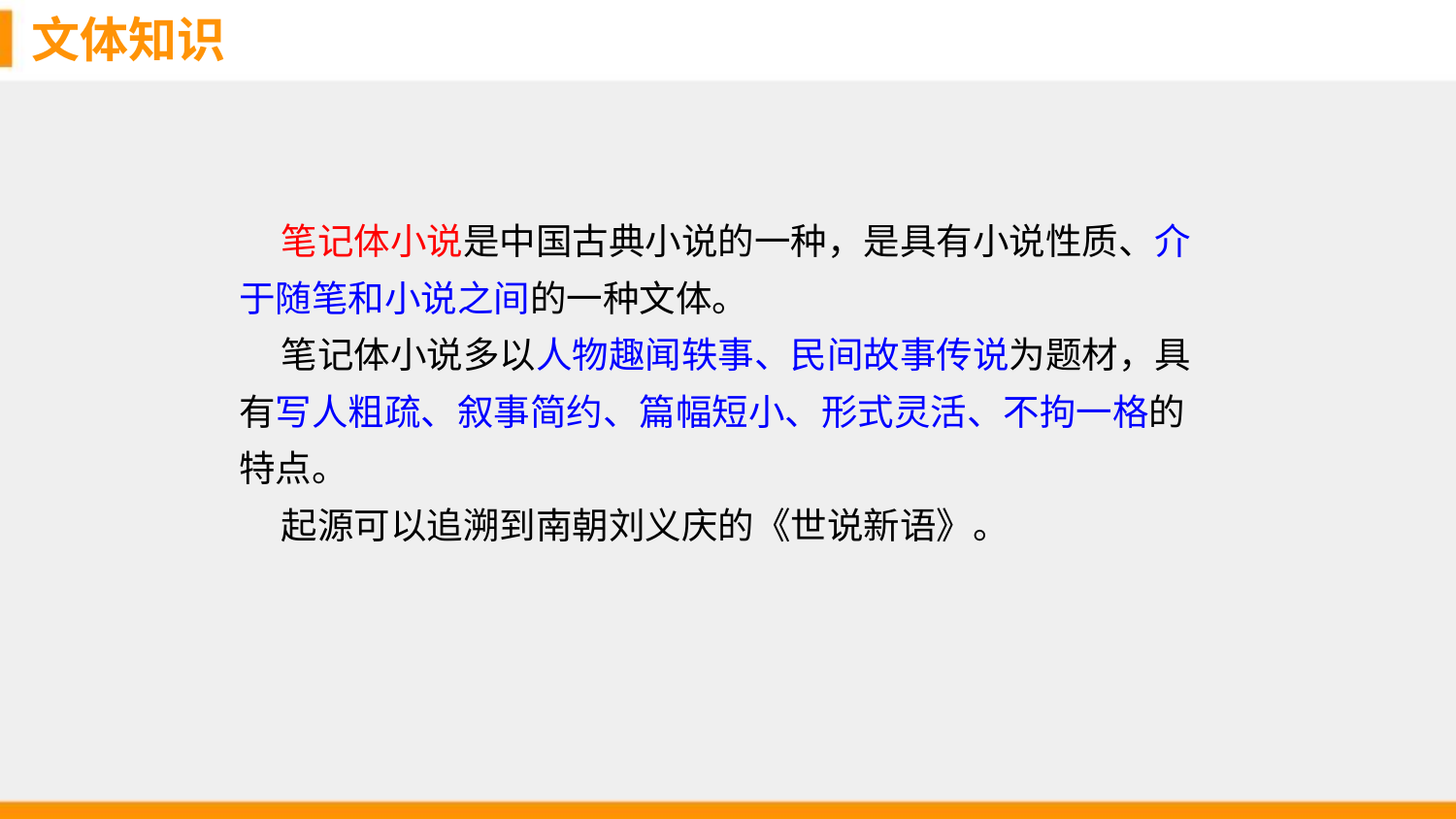

文体知识
    笔记体小说是中国古典小说的一种，是具有小说性质、介于随笔和小说之间的一种文体。
    笔记体小说多以人物趣闻轶事、民间故事传说为题材，具有写人粗疏、叙事简约、篇幅短小、形式灵活、不拘一格的特点。
    起源可以追溯到南朝刘义庆的《世说新语》。